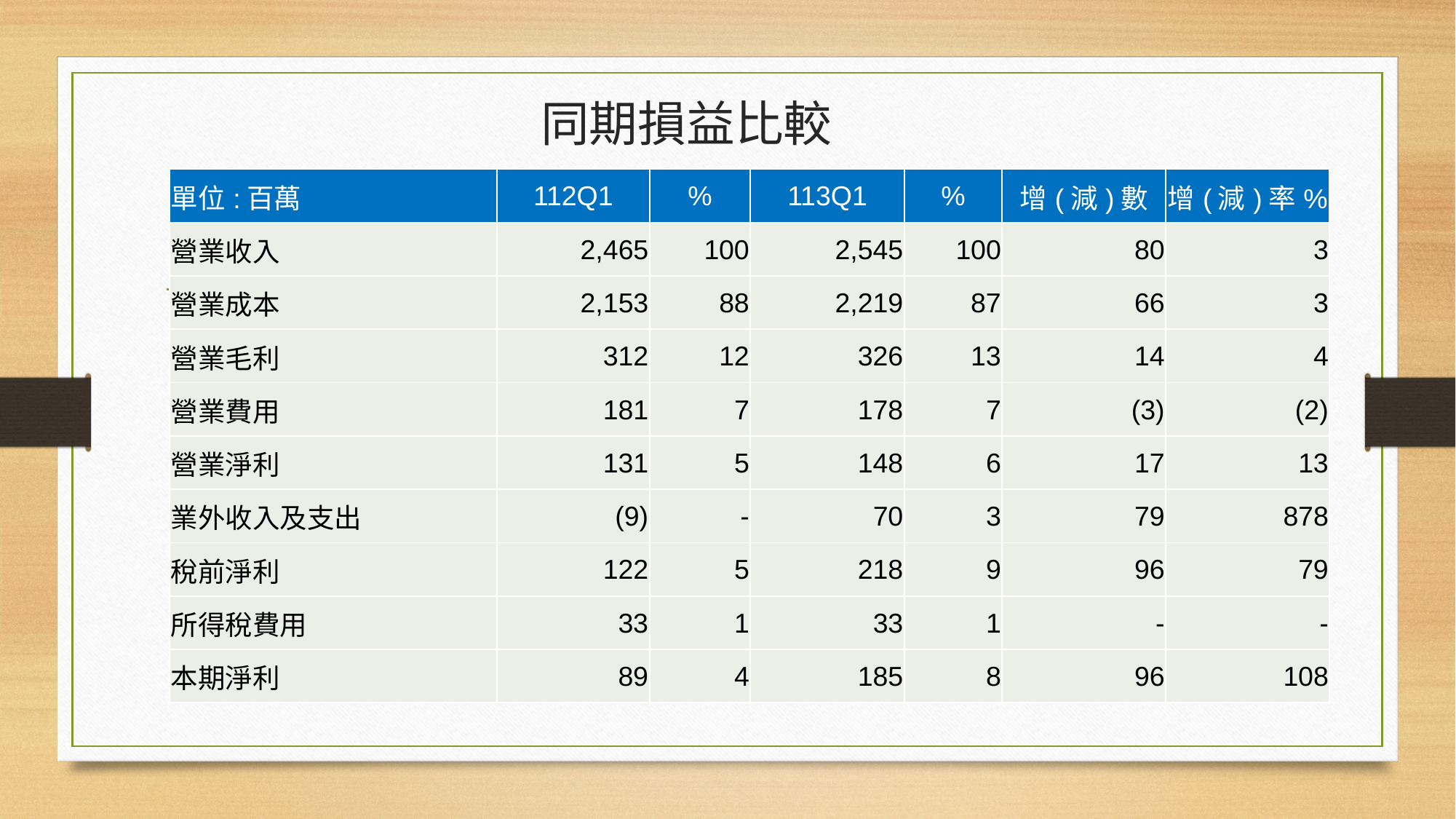

# 同期損益比較
| 單位:百萬 | 112Q1 | % | 113Q1 | % | 增(減)數 | 增(減)率% |
| --- | --- | --- | --- | --- | --- | --- |
| 營業收入 | 2,465 | 100 | 2,545 | 100 | 80 | 3 |
| 營業成本 | 2,153 | 88 | 2,219 | 87 | 66 | 3 |
| 營業毛利 | 312 | 12 | 326 | 13 | 14 | 4 |
| 營業費用 | 181 | 7 | 178 | 7 | (3) | (2) |
| 營業淨利 | 131 | 5 | 148 | 6 | 17 | 13 |
| 業外收入及支出 | (9) | - | 70 | 3 | 79 | 878 |
| 稅前淨利 | 122 | 5 | 218 | 9 | 96 | 79 |
| 所得稅費用 | 33 | 1 | 33 | 1 | - | - |
| 本期淨利 | 89 | 4 | 185 | 8 | 96 | 108 |